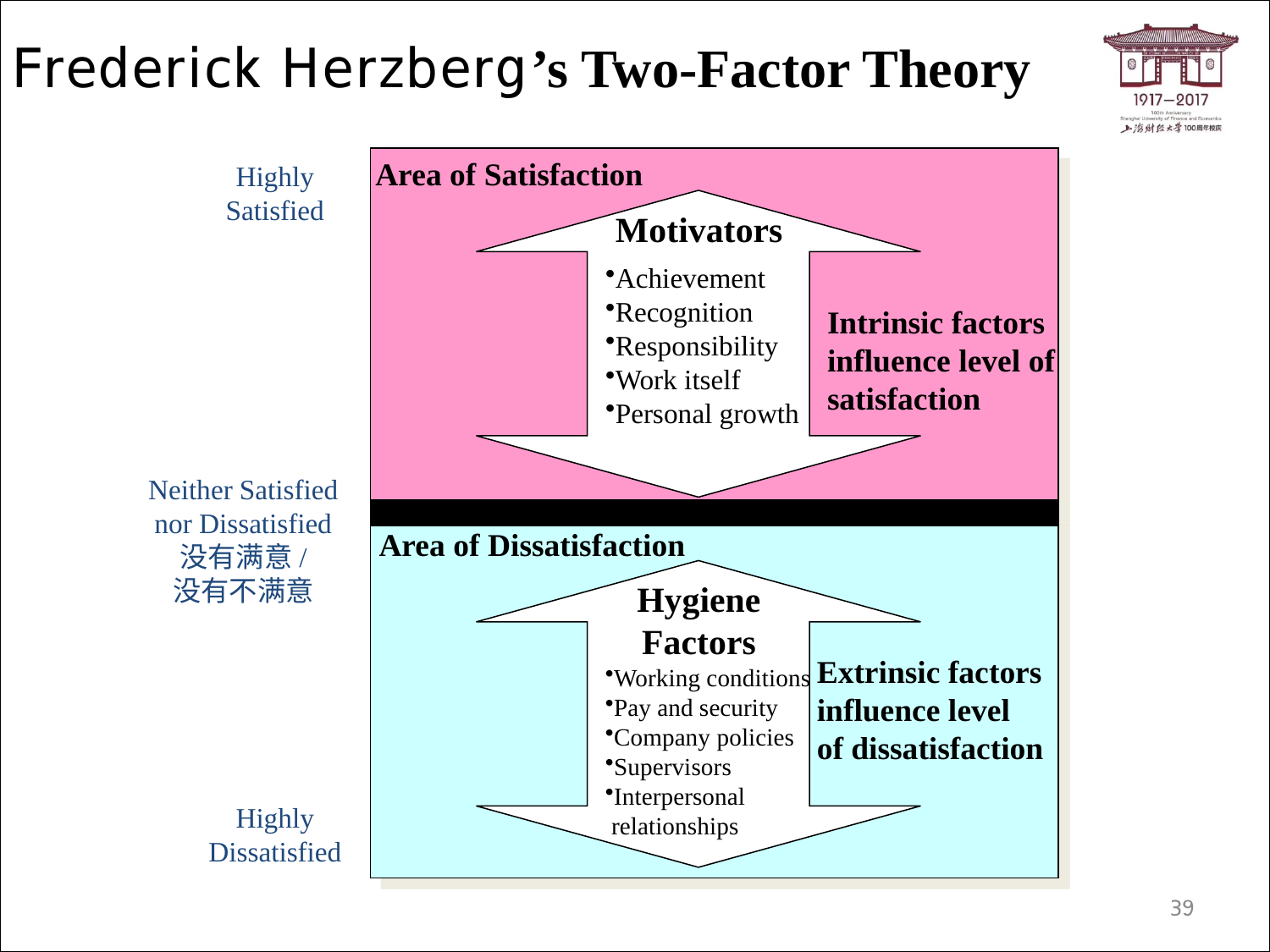

# Frederick Herzberg’s Two-Factor Theory
Area of Satisfaction

Highly Satisfied

Motivators
Achievement
Recognition
Responsibility
Work itself
Personal growth
Intrinsic factors influence level of satisfaction
Neither Satisfied nor Dissatisfied 没有满意/
没有不满意
Area of Dissatisfaction

Hygiene
Factors
Extrinsic factors influence level
of dissatisfaction
Working conditions
Pay and security
Company policies
Supervisors
Interpersonal
 relationships
Highly Dissatisfied
39